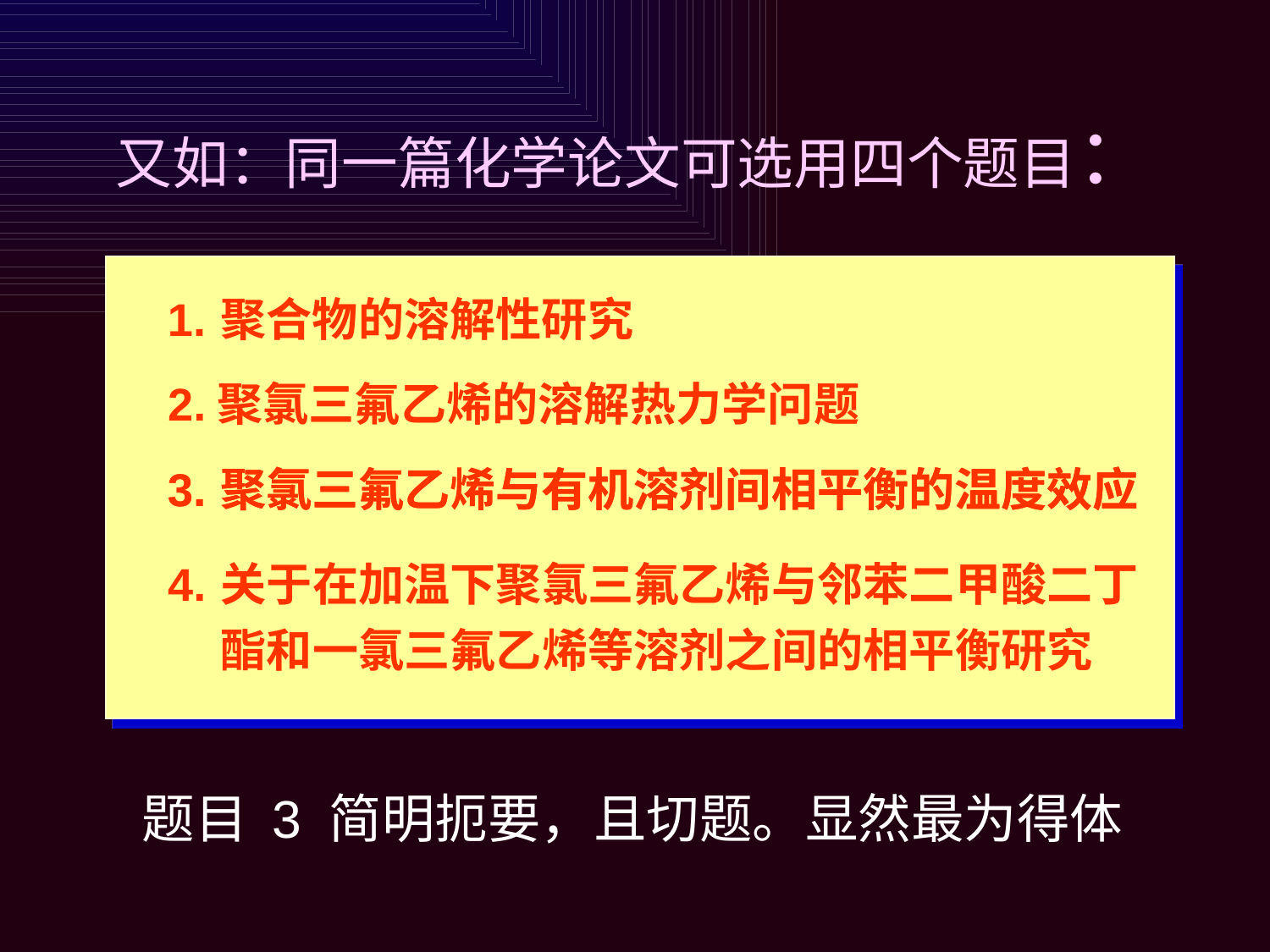

# 又如：同一篇化学论文可选用四个题目：

1.	聚合物的溶解性研究
2.聚氯三氟乙烯的溶解热力学问题
3.	聚氯三氟乙烯与有机溶剂间相平衡的温度效应
3.	聚氯三氟乙烯与有机溶剂间相平衡的温度效应
4.	关于在加温下聚氯三氟乙烯与邻苯二甲酸二丁酯和一氯三氟乙烯等溶剂之间的相平衡研究
题目 3 简明扼要，且切题。显然最为得体